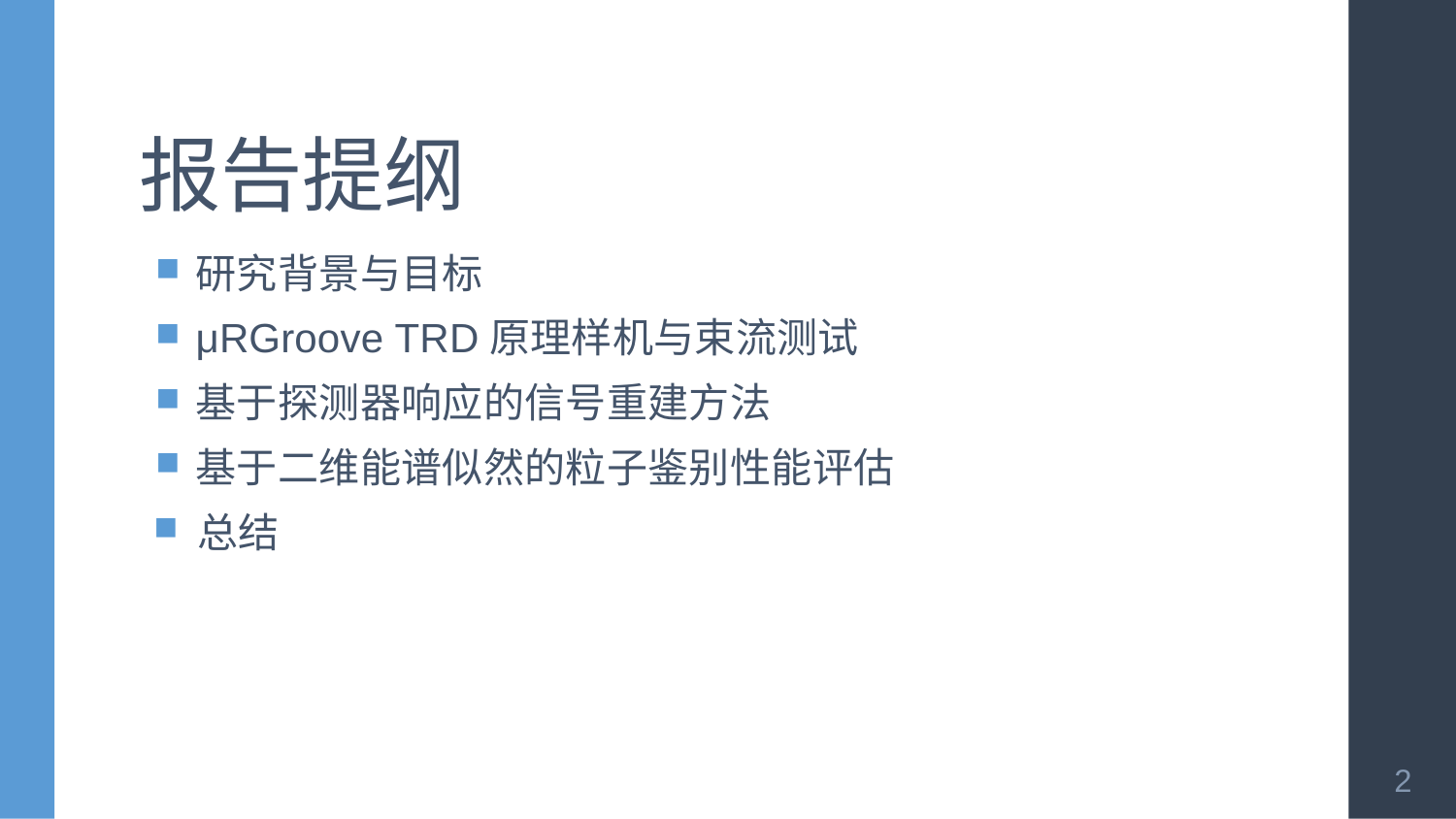

# 报告提纲
研究背景与目标
μRGroove TRD原理样机与束流测试
基于探测器响应的信号重建方法
基于二维能谱似然的粒子鉴别性能评估
总结
2